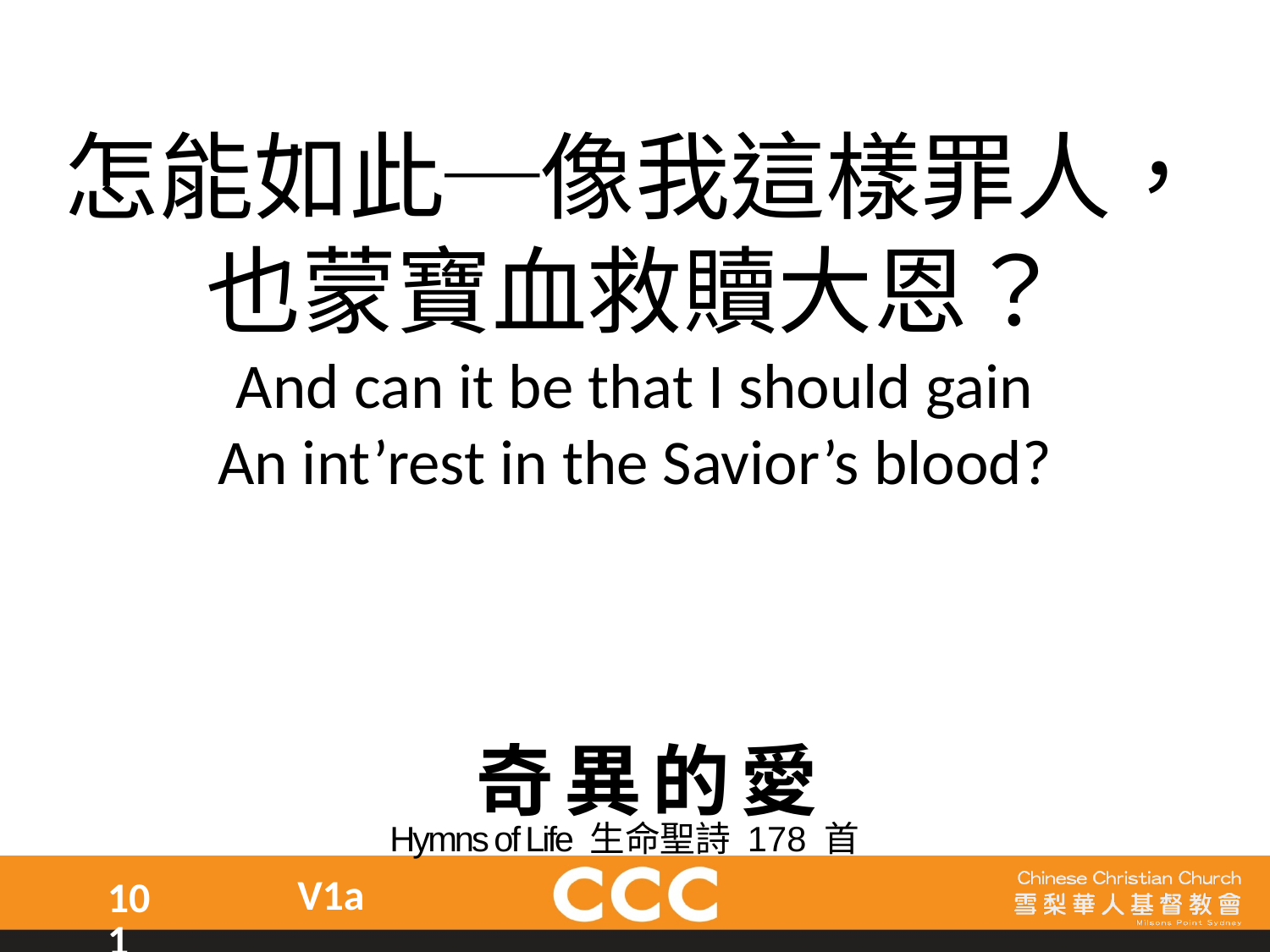

怎能如此─像我這樣罪人，
也蒙寶血救贖大恩？
And can it be that I should gain
An int’rest in the Savior’s blood?
奇異的愛
Hymns of Life 生命聖詩 178 首
V1a
101